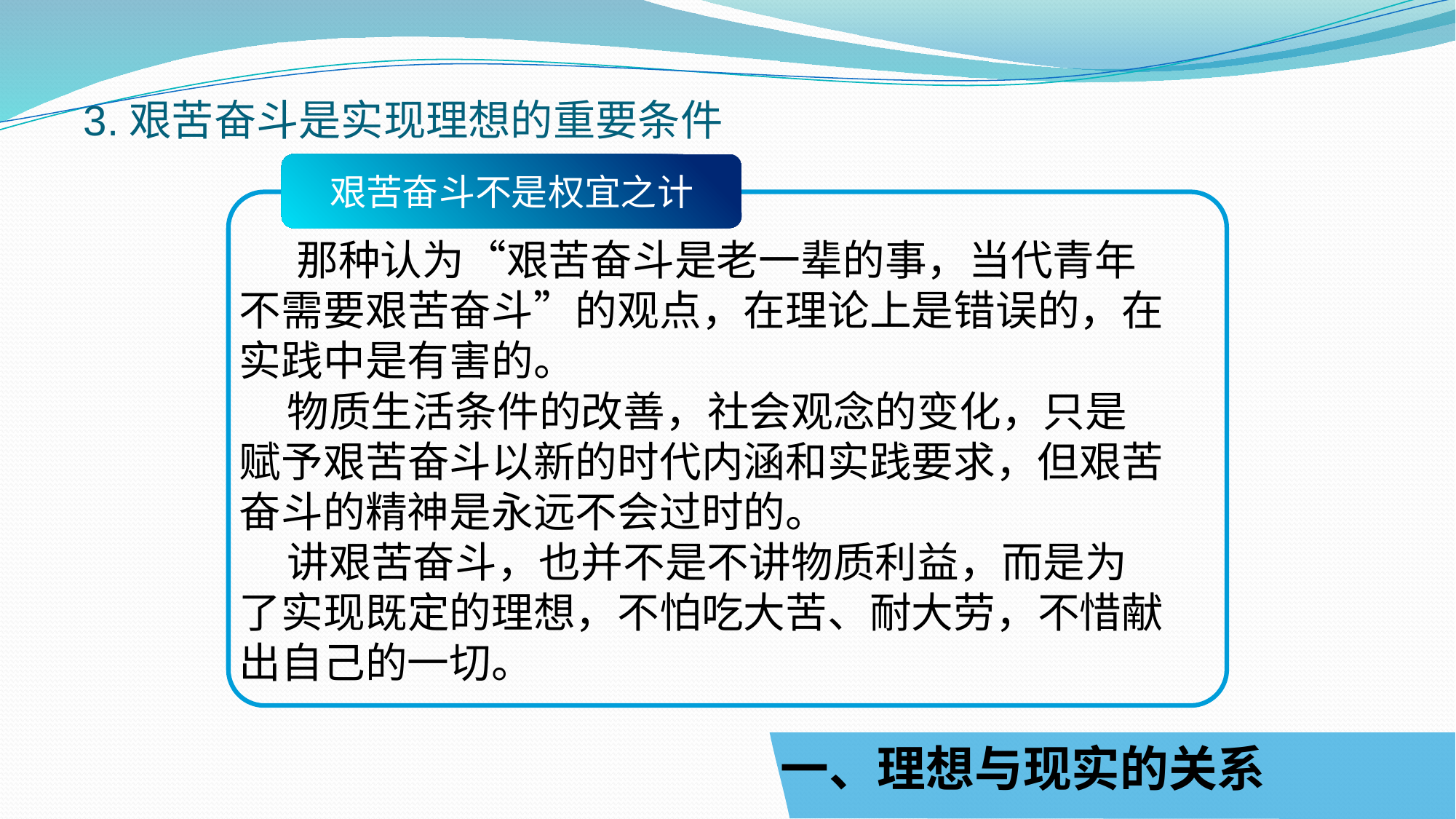

# 3.艰苦奋斗是实现理想的重要条件
艰苦奋斗不是权宜之计

     那种认为“艰苦奋斗是老一辈的事，当代青年不需要艰苦奋斗”的观点，在理论上是错误的，在实践中是有害的。
    物质生活条件的改善，社会观念的变化，只是赋予艰苦奋斗以新的时代内涵和实践要求，但艰苦奋斗的精神是永远不会过时的。
    讲艰苦奋斗，也并不是不讲物质利益，而是为了实现既定的理想，不怕吃大苦、耐大劳，不惜献出自己的一切。
一、理想与现实的关系